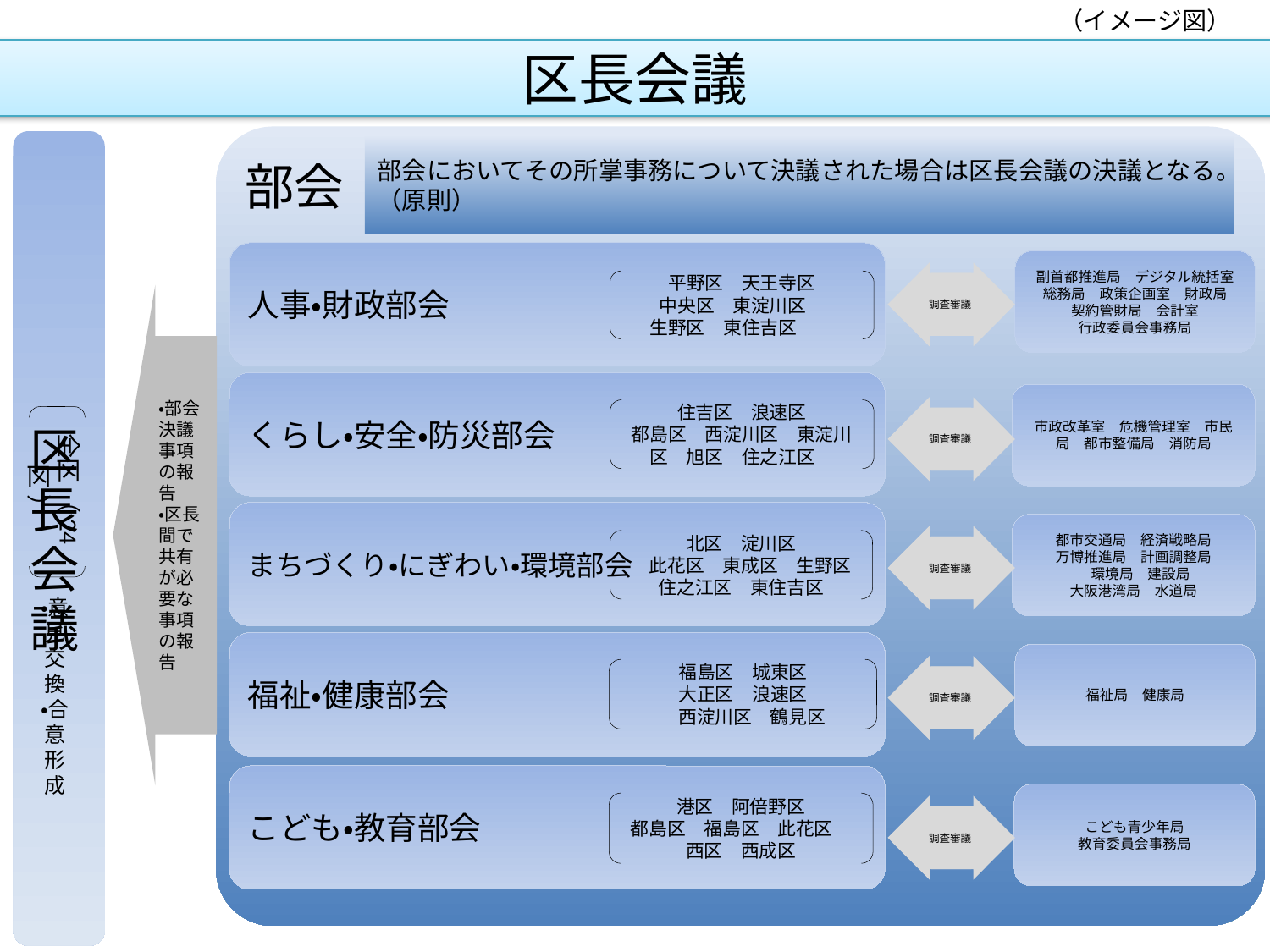

（イメージ図）

区長会議
部会
部会においてその所掌事務について決議された場合は区長会議の決議となる。（原則）
区長会議
人事・財政部会
副首都推進局　デジタル統括室
総務局　政策企画室　財政局
契約管財局　会計室
行政委員会事務局

調査審議
平野区　天王寺区
中央区　東淀川区
生野区　東住吉区
・部会決議事項の報告
・区長間で共有が必要な事項の報告
くらし・安全・防災部会
市政改革室　危機管理室　市民局　都市整備局　消防局

調査審議
住吉区　浪速区
都島区　西淀川区　東淀川区　旭区　住之江区
全区 （24区 ）

まちづくり・にぎわい・環境部会
都市交通局　経済戦略局
万博推進局　計画調整局
　環境局　建設局
大阪港湾局　水道局

調査審議
北区　淀川区
　此花区　東成区　生野区
住之江区　東住吉区
・意見交換
・合意形成
福祉・健康部会
福祉局　健康局

調査審議
福島区　城東区
大正区　浪速区
　西淀川区　鶴見区
こども・教育部会
こども青少年局
教育委員会事務局
港区　阿倍野区
都島区　福島区　此花区
西区　西成区

調査審議